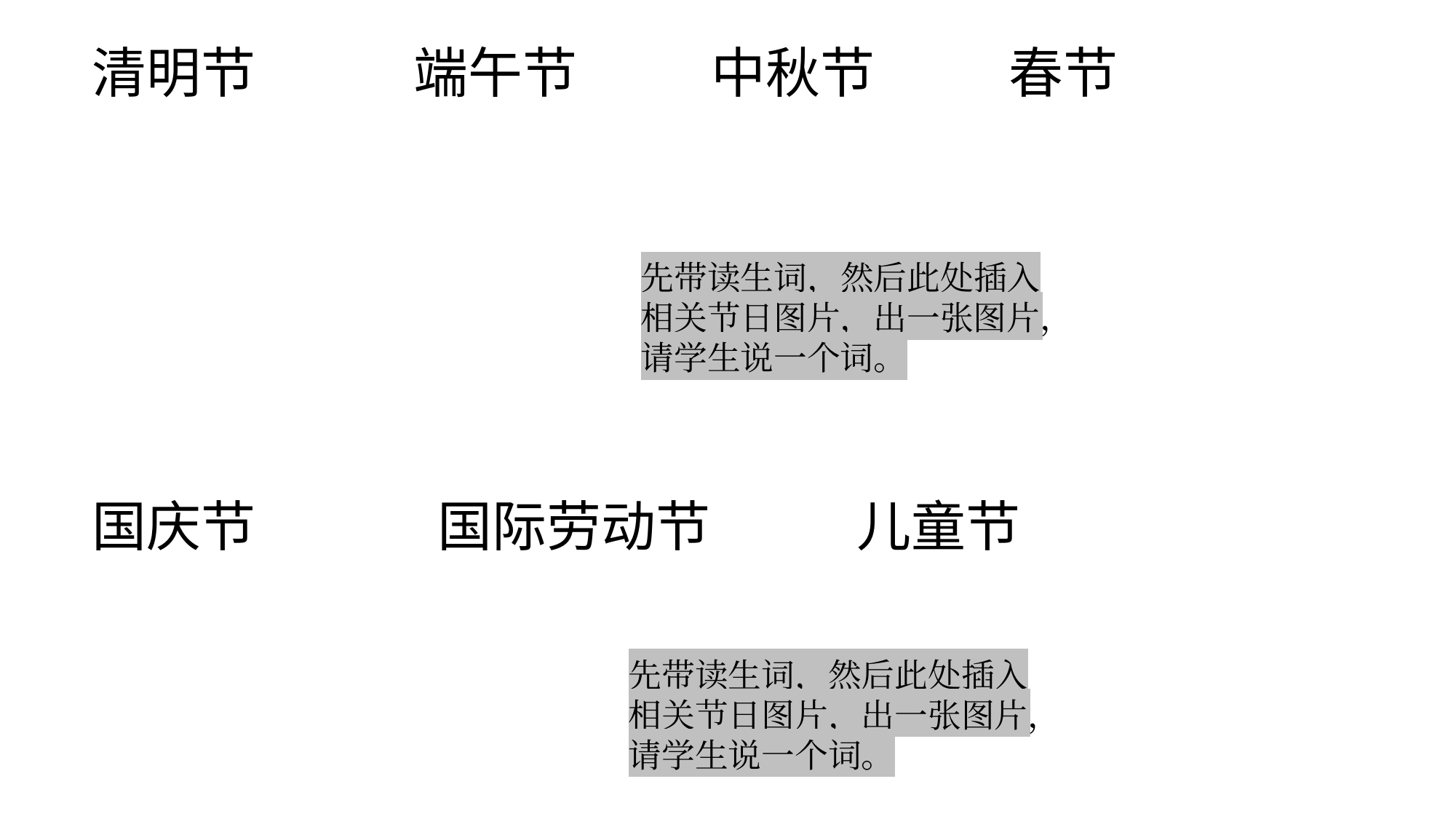

清明节             端午节           中秋节           春节

国庆节               国际劳动节            儿童节
先带读生词，然后此处插入相关节日图片，出一张图片，请学生说一个词。
先带读生词，然后此处插入相关节日图片，出一张图片，请学生说一个词。